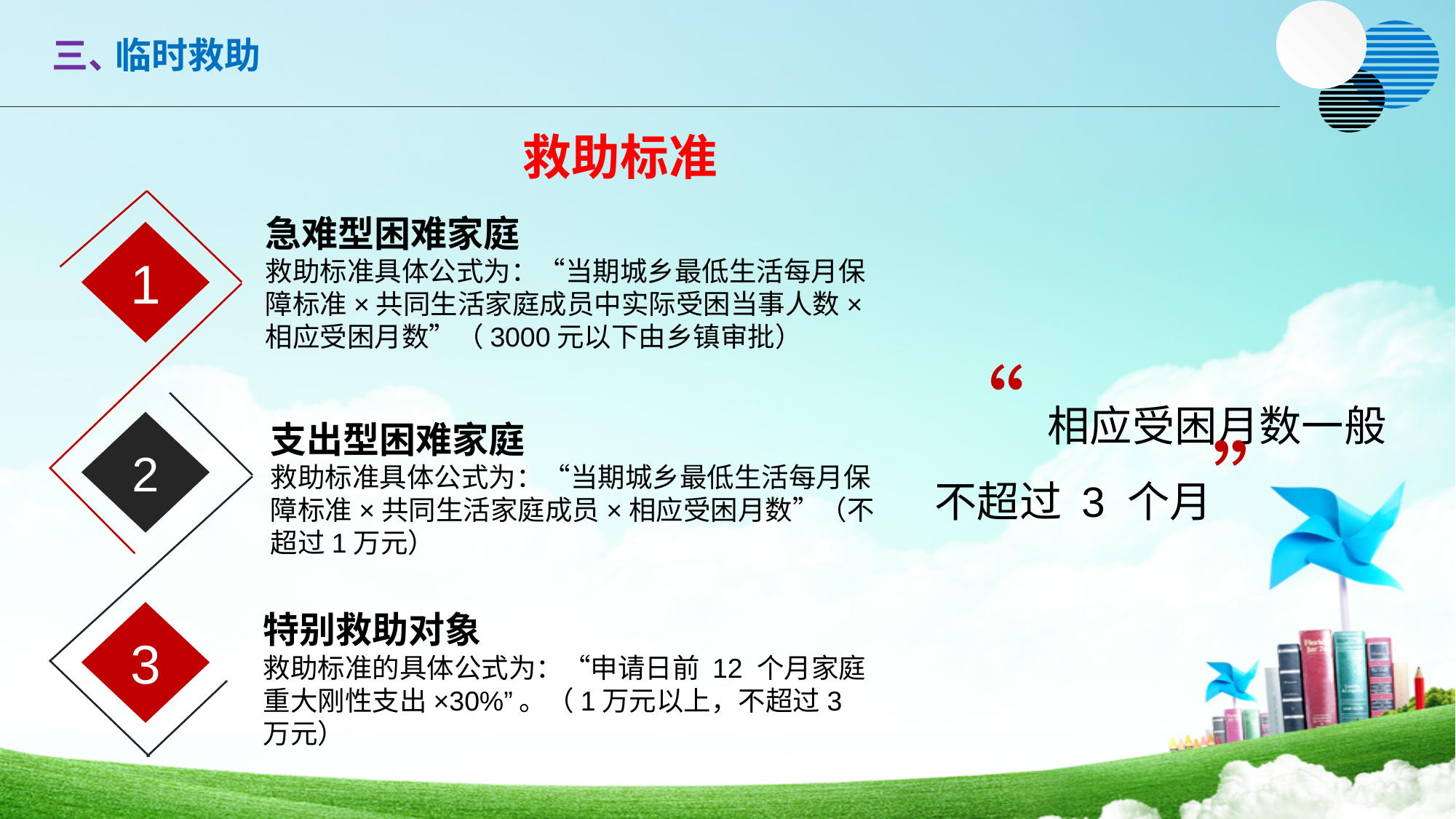

三、
临时救助
救助标准
1
2
3
急难型困难家庭
救助标准具体公式为：“当期城乡最低生活每月保障标准×共同生活家庭成员中实际受困当事人数×相应受困月数”（3000元以下由乡镇审批）
“相应受困月数一般不超过 3 个月”
支出型困难家庭
救助标准具体公式为：“当期城乡最低生活每月保障标准×共同生活家庭成员×相应受困月数”（不超过1万元）
特别救助对象
救助标准的具体公式为：“申请日前 12 个月家庭重大刚性支出×30%”。（1万元以上，不超过3万元）